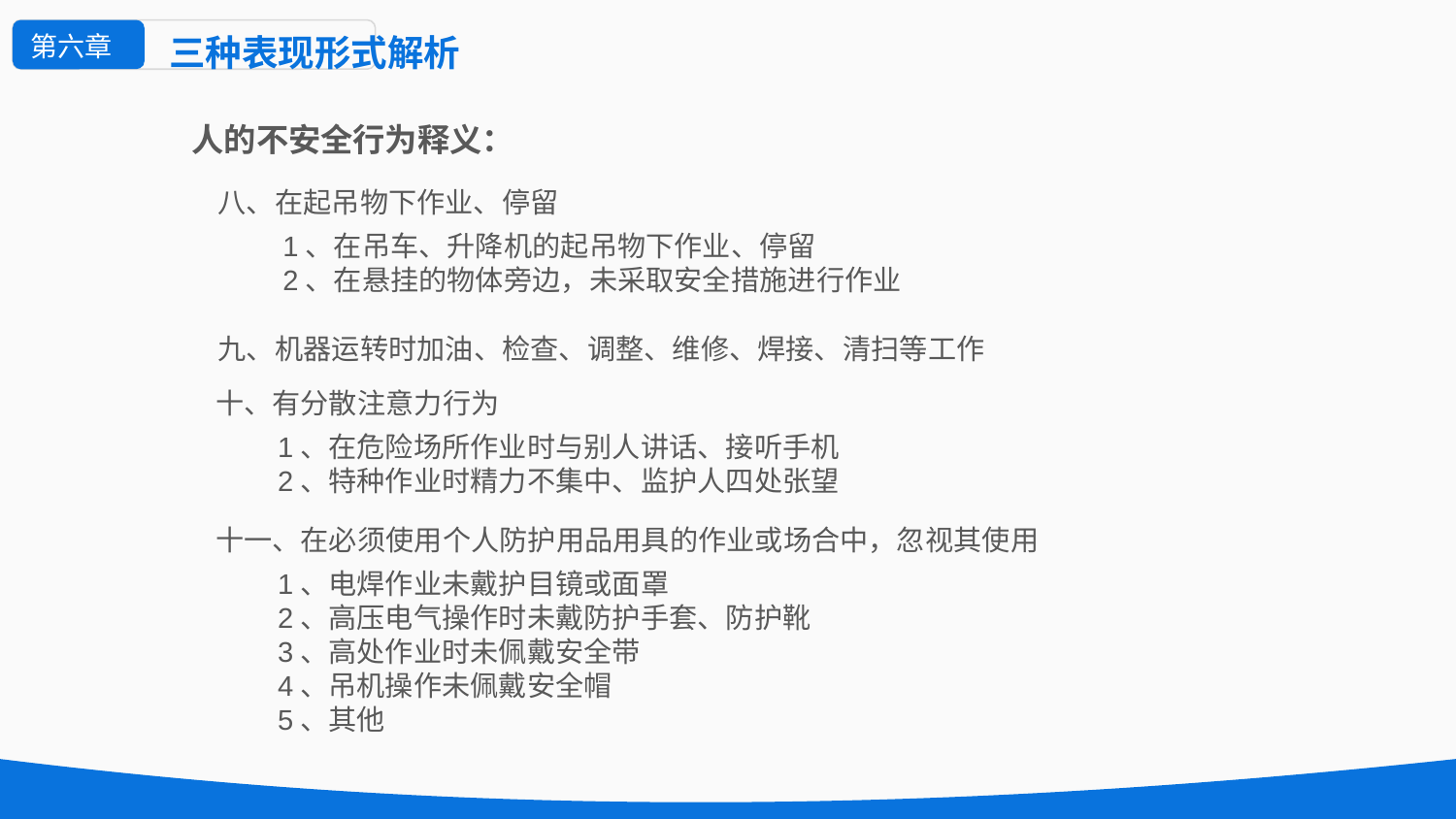

第六章
三种表现形式解析
人的不安全行为释义：
八、在起吊物下作业、停留
1、在吊车、升降机的起吊物下作业、停留
2、在悬挂的物体旁边，未采取安全措施进行作业
九、机器运转时加油、检查、调整、维修、焊接、清扫等工作
十、有分散注意力行为
1、在危险场所作业时与别人讲话、接听手机
2、特种作业时精力不集中、监护人四处张望
十一、在必须使用个人防护用品用具的作业或场合中，忽视其使用
1、电焊作业未戴护目镜或面罩
2、高压电气操作时未戴防护手套、防护靴
3、高处作业时未佩戴安全带
4、吊机操作未佩戴安全帽
5、其他